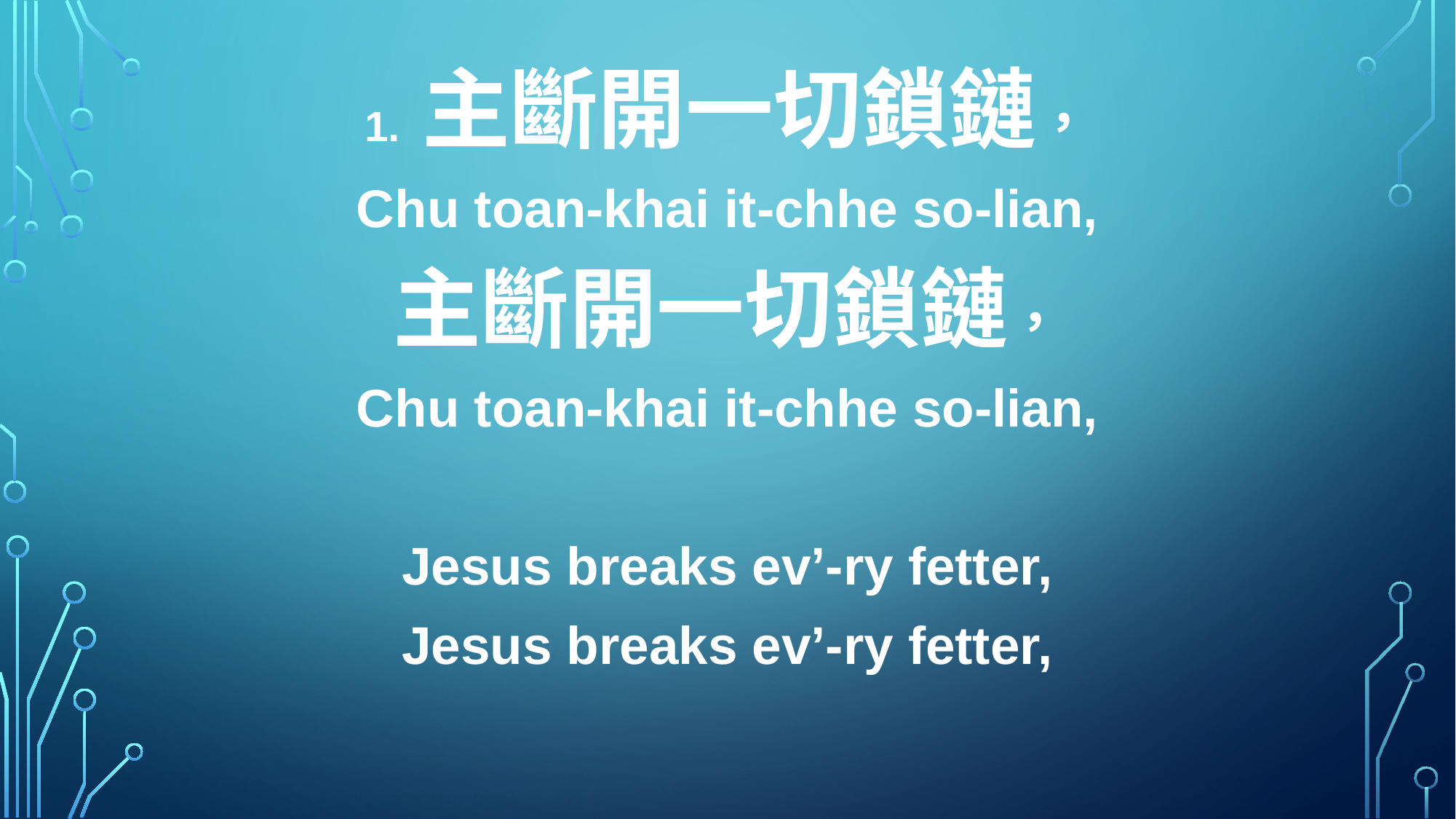

1. 主斷開一切鎖鏈，
Chu toan-khai it-chhe so-lian,
主斷開一切鎖鏈，
Chu toan-khai it-chhe so-lian,

Jesus breaks ev’-ry fetter,
Jesus breaks ev’-ry fetter,